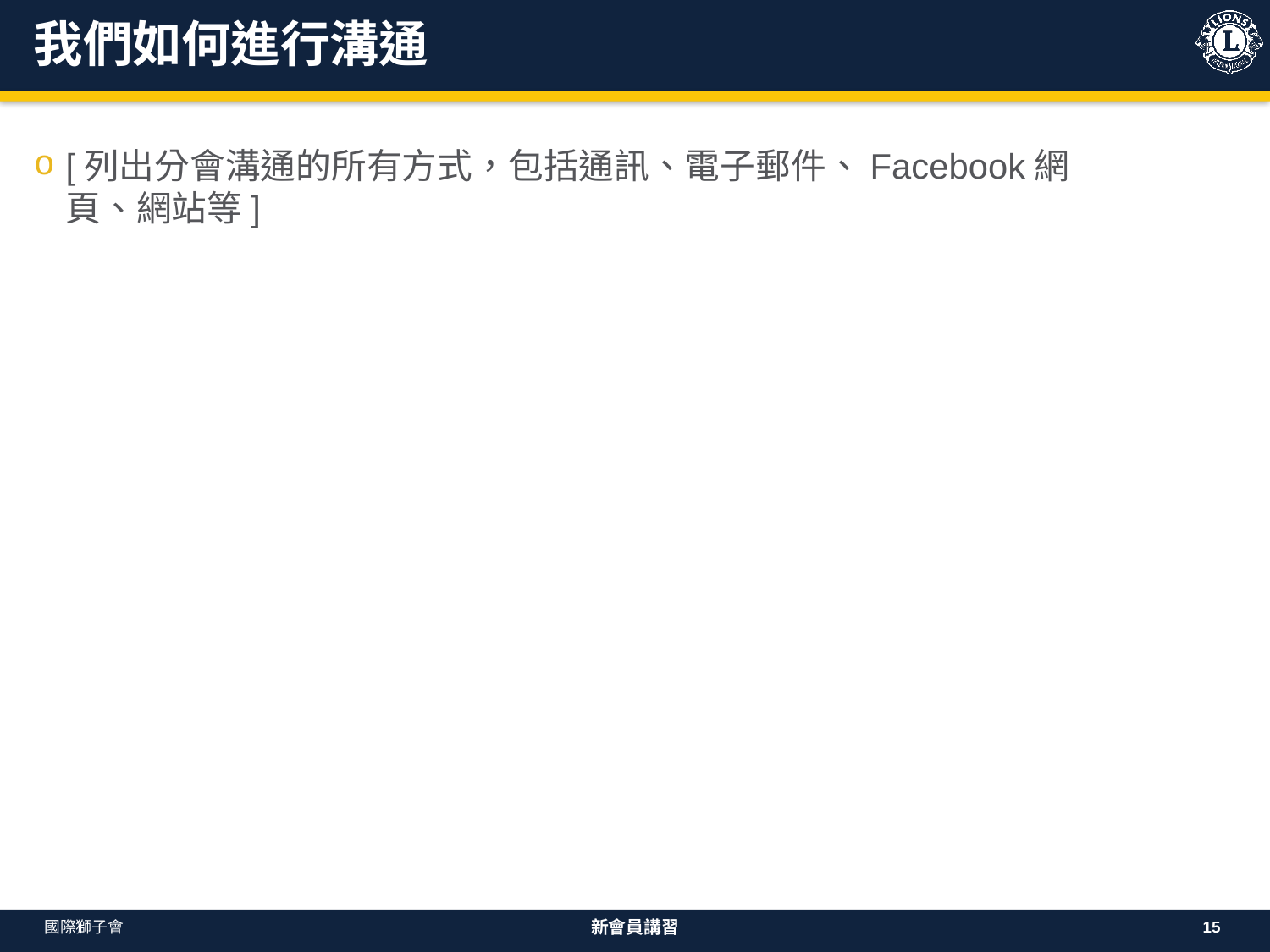

# 我們如何進行溝通
[列出分會溝通的所有方式，包括通訊、電子郵件、Facebook網頁、網站等]